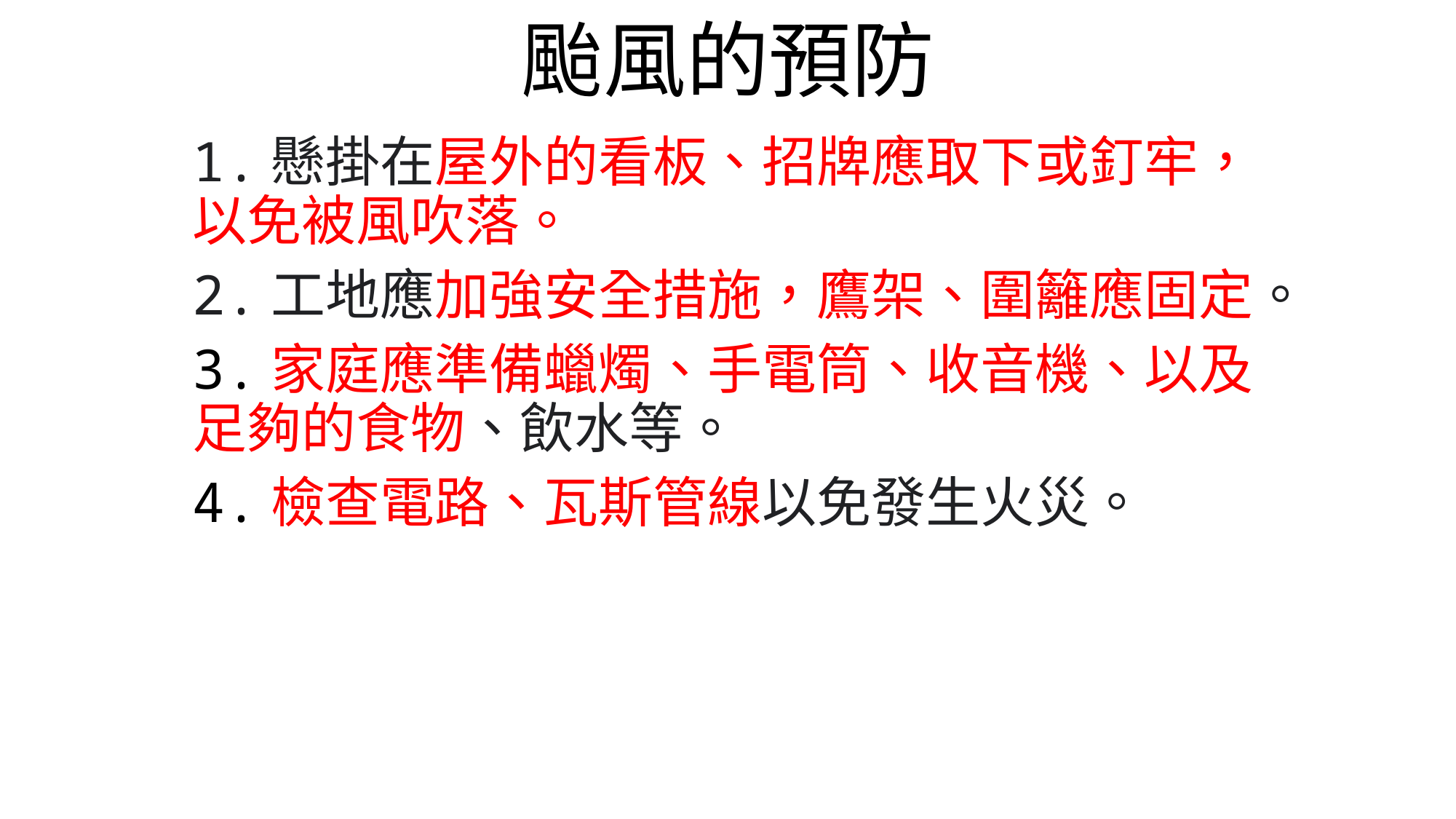

# 颱風的預防
1.懸掛在屋外的看板、招牌應取下或釘牢，以免被風吹落。
2.工地應加強安全措施，鷹架、圍籬應固定。
3.家庭應準備蠟燭、手電筒、收音機、以及足夠的食物、飲水等。
4.檢查電路、瓦斯管線以免發生火災。